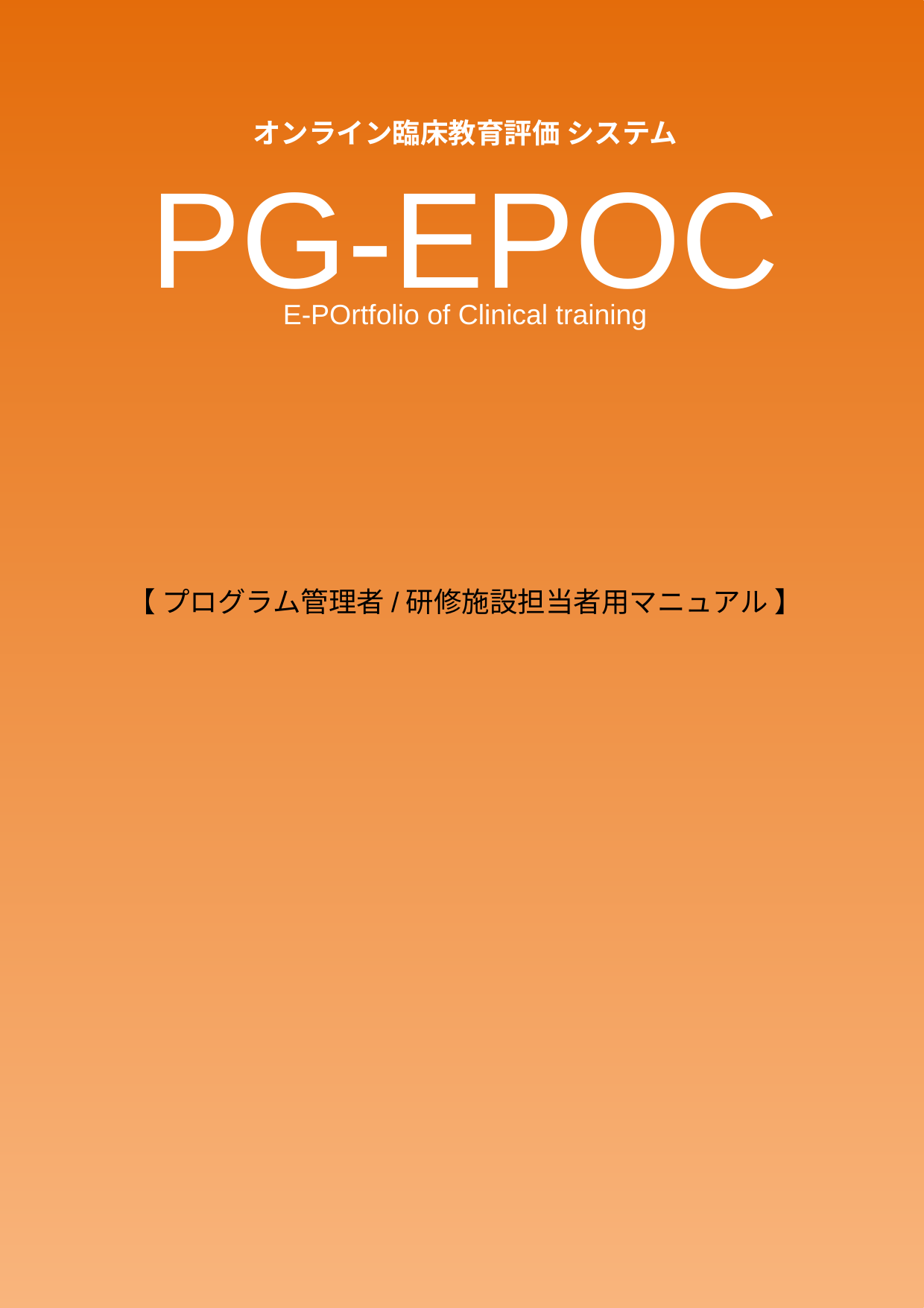

オンライン臨床教育評価 システム
PG-EPOC
E-POrtfolio of Clinical training
【 プログラム管理者/研修施設担当者用マニュアル 】